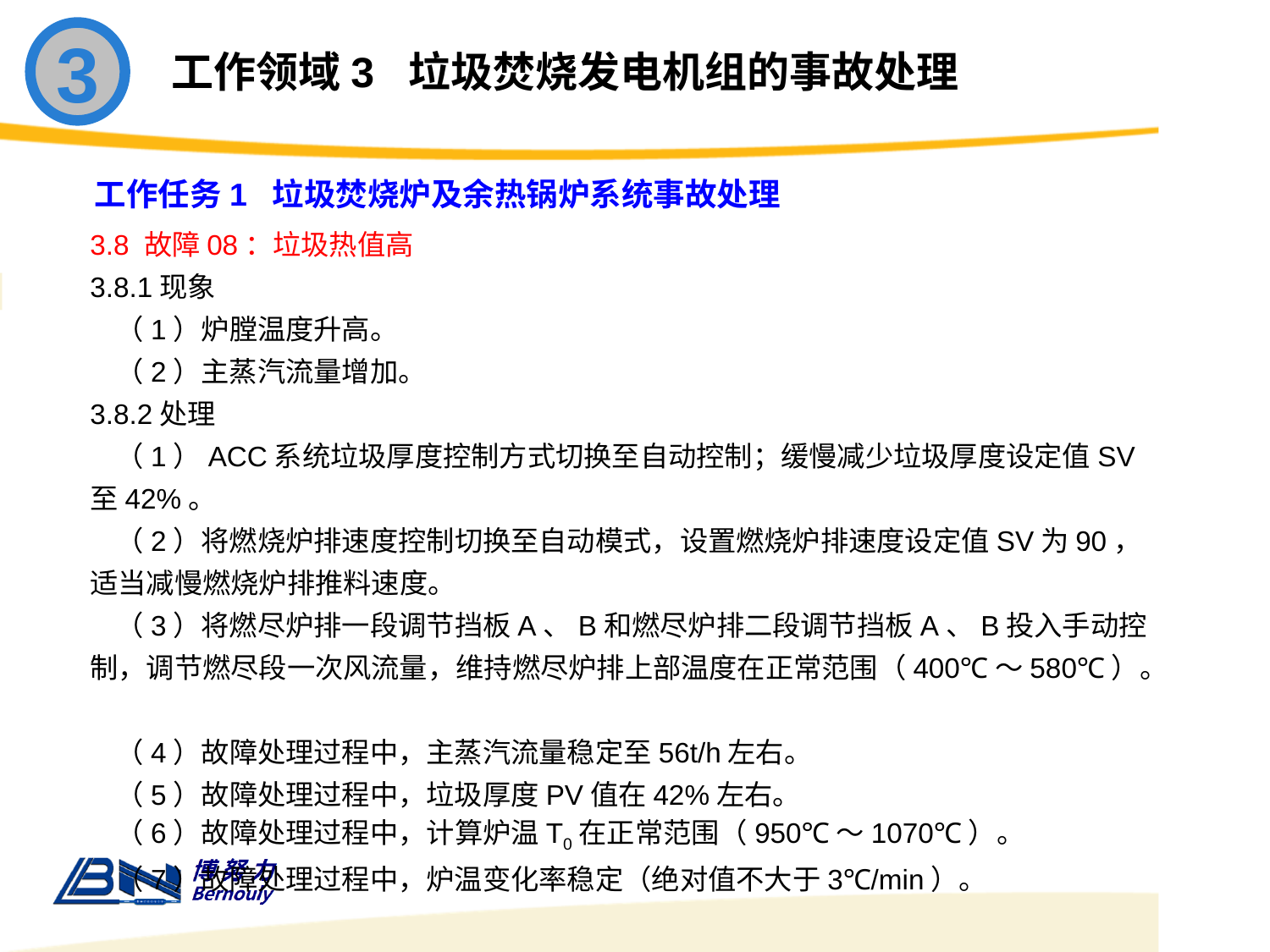

3
工作领域3  垃圾焚烧发电机组的事故处理
工作任务1  垃圾焚烧炉及余热锅炉系统事故处理
3.8 故障08：垃圾热值高
3.8.1现象
   （1）炉膛温度升高。
   （2）主蒸汽流量增加。
3.8.2处理
   （1）ACC系统垃圾厚度控制方式切换至自动控制；缓慢减少垃圾厚度设定值SV至42%。
   （2）将燃烧炉排速度控制切换至自动模式，设置燃烧炉排速度设定值SV为90，适当减慢燃烧炉排推料速度。
   （3）将燃尽炉排一段调节挡板A、B和燃尽炉排二段调节挡板A、B投入手动控制，调节燃尽段一次风流量，维持燃尽炉排上部温度在正常范围（400℃～580℃）。
   （4）故障处理过程中，主蒸汽流量稳定至56t/h左右。
   （5）故障处理过程中，垃圾厚度PV值在42%左右。
   （6）故障处理过程中，计算炉温T0在正常范围（950℃～1070℃）。
   （7）故障处理过程中，炉温变化率稳定（绝对值不大于3℃/min）。